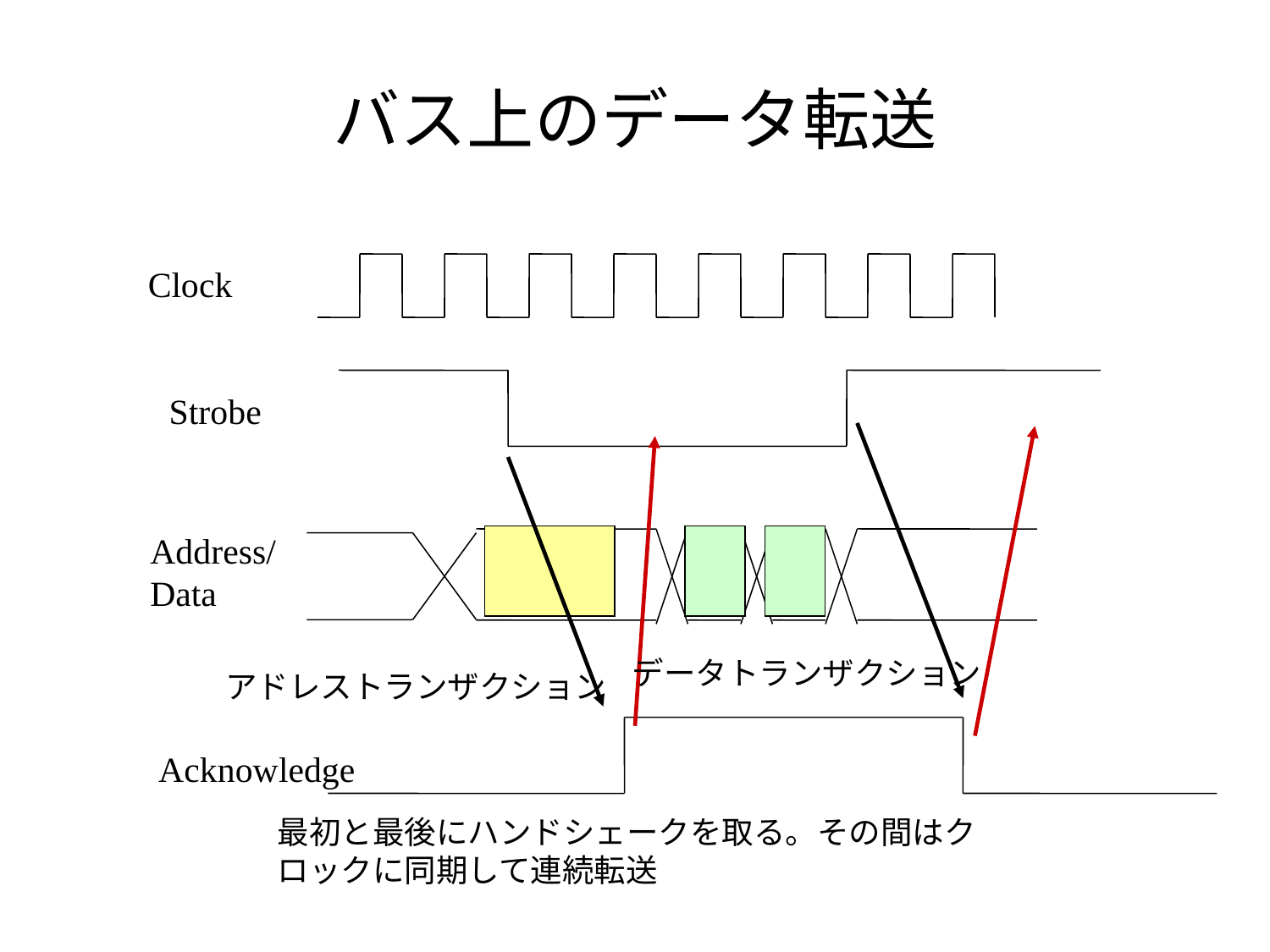

# バス上のデータ転送

Clock

Strobe

Address/
Data

データトランザクション
アドレストランザクション

Acknowledge

最初と最後にハンドシェークを取る。その間はクロックに同期して連続転送